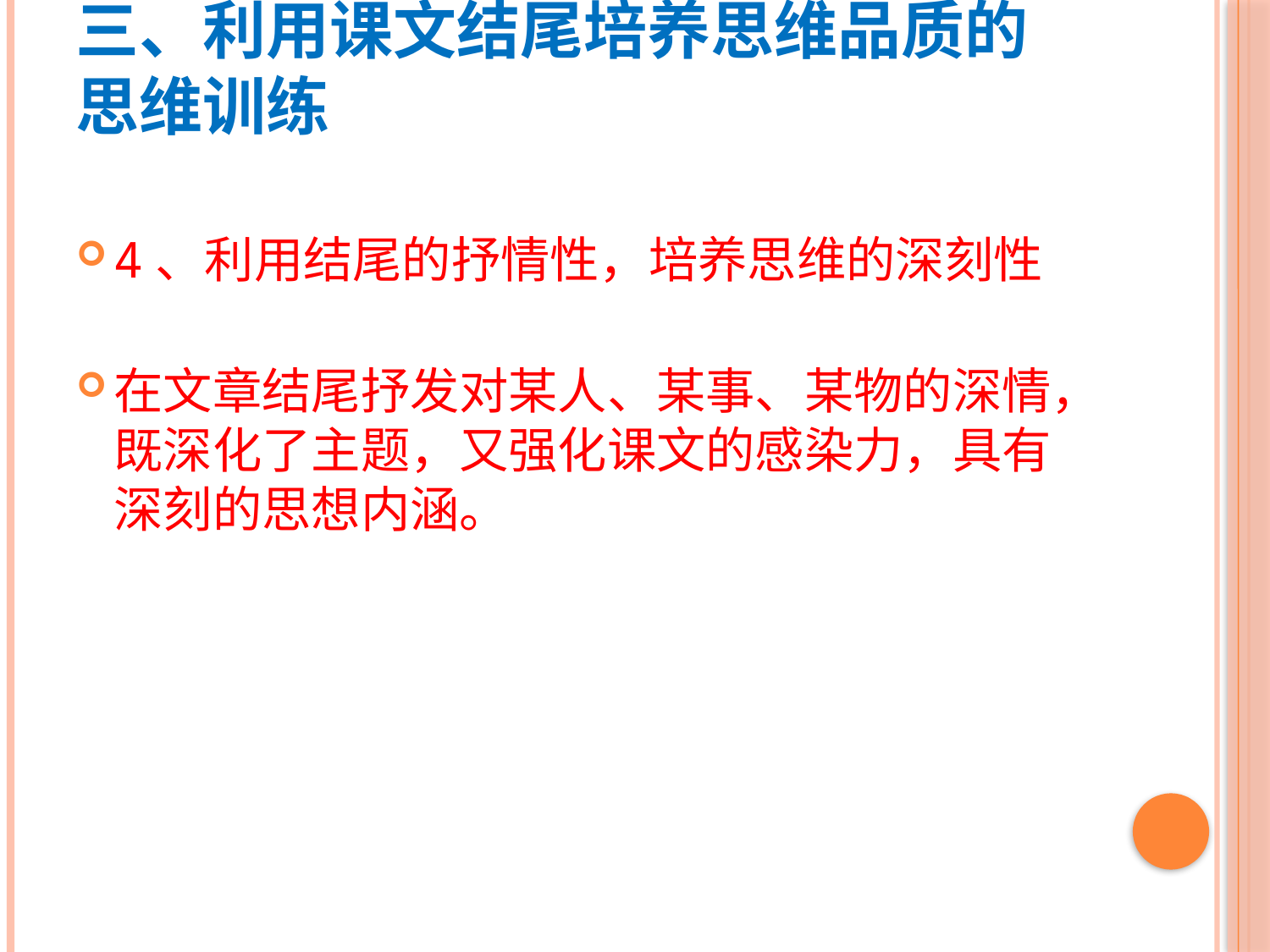

# 三、利用课文结尾培养思维品质的思维训练
4、利用结尾的抒情性，培养思维的深刻性

在文章结尾抒发对某人、某事、某物的深情，既深化了主题，又强化课文的感染力，具有深刻的思想内涵。